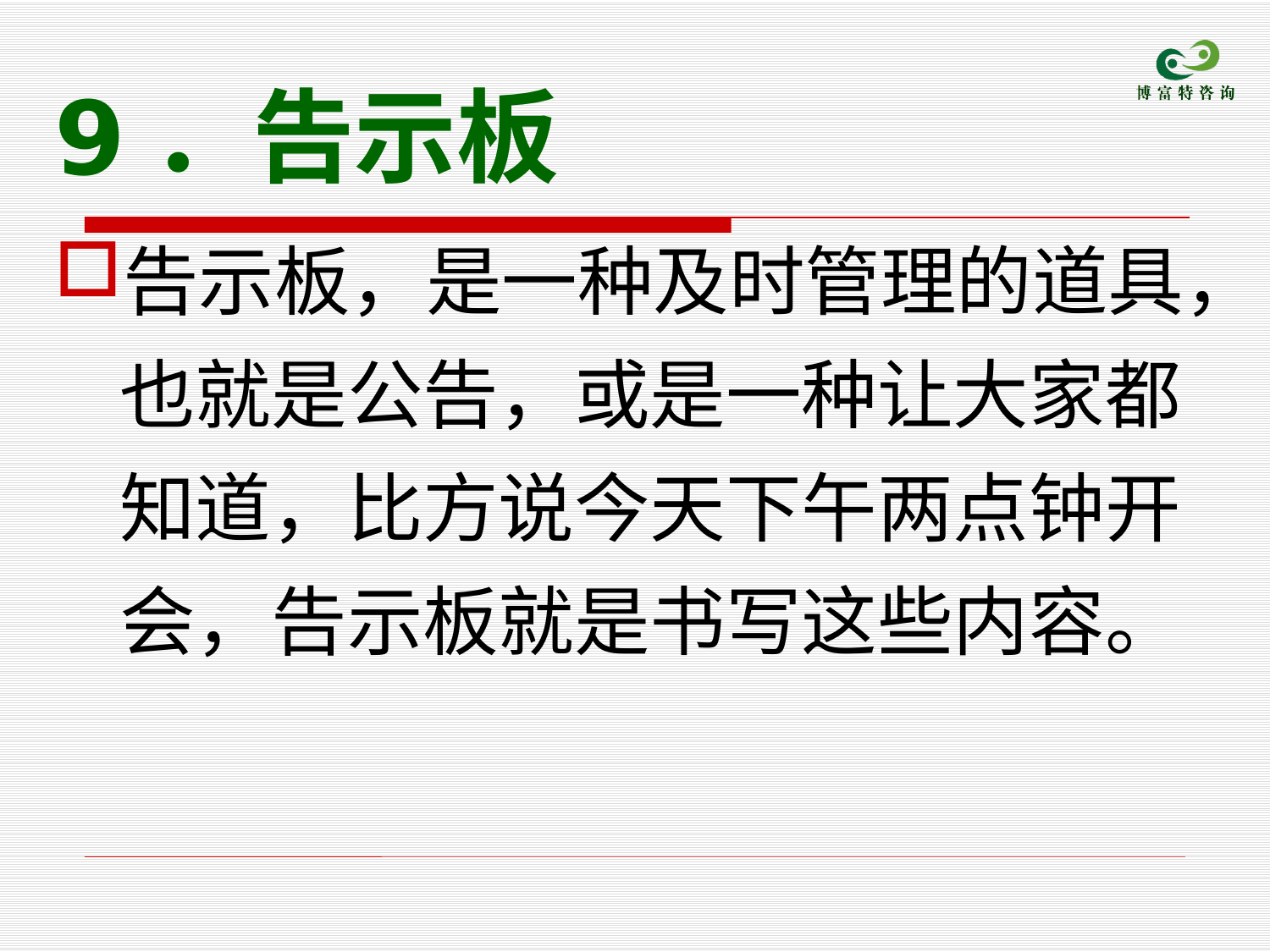

9．告示板
告示板，是一种及时管理的道具，也就是公告，或是一种让大家都知道，比方说今天下午两点钟开会，告示板就是书写这些内容。
477